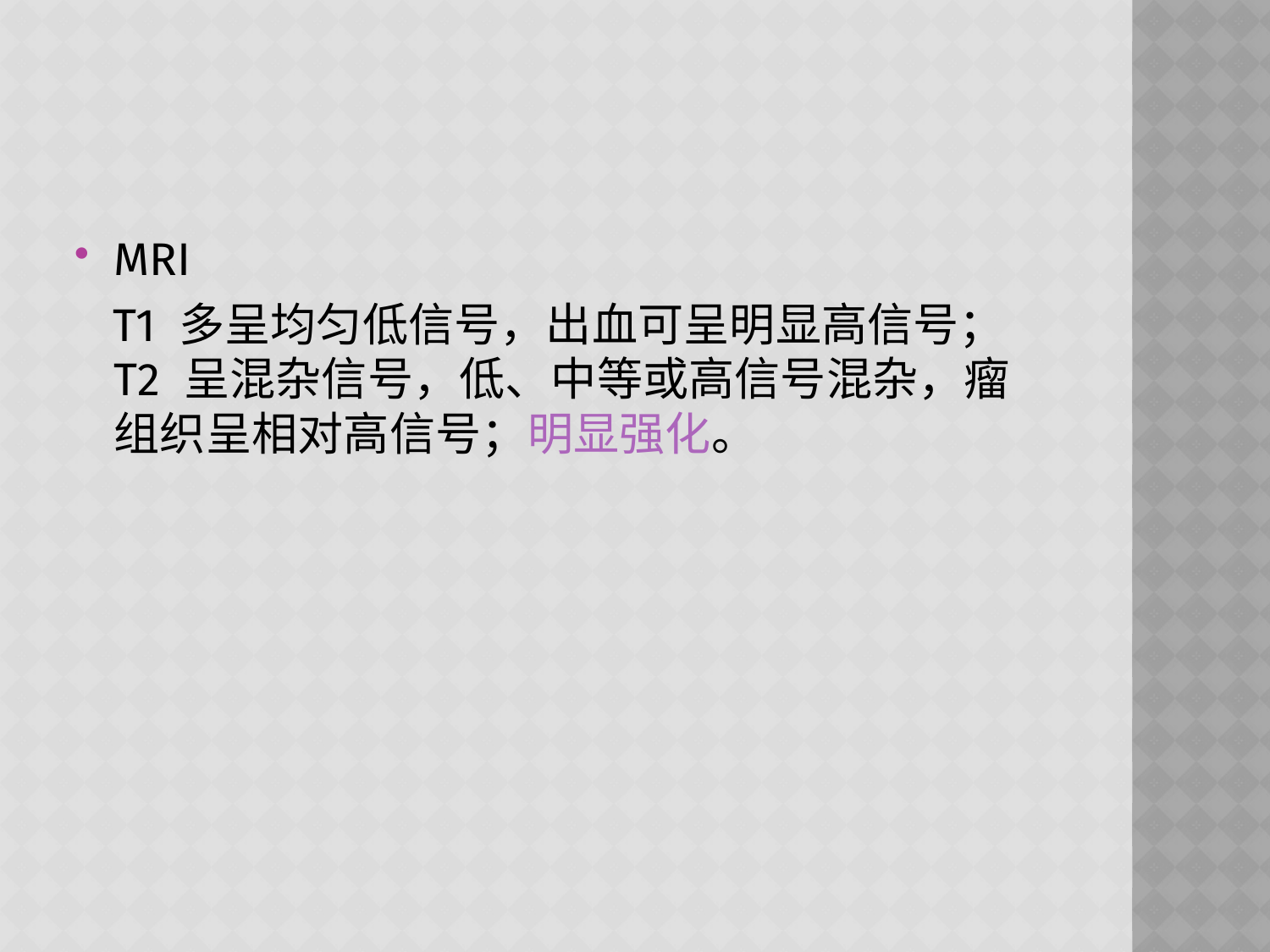

#
MRI
   T1 多呈均匀低信号，出血可呈明显高信号；T2 呈混杂信号，低、中等或高信号混杂，瘤组织呈相对高信号；明显强化。